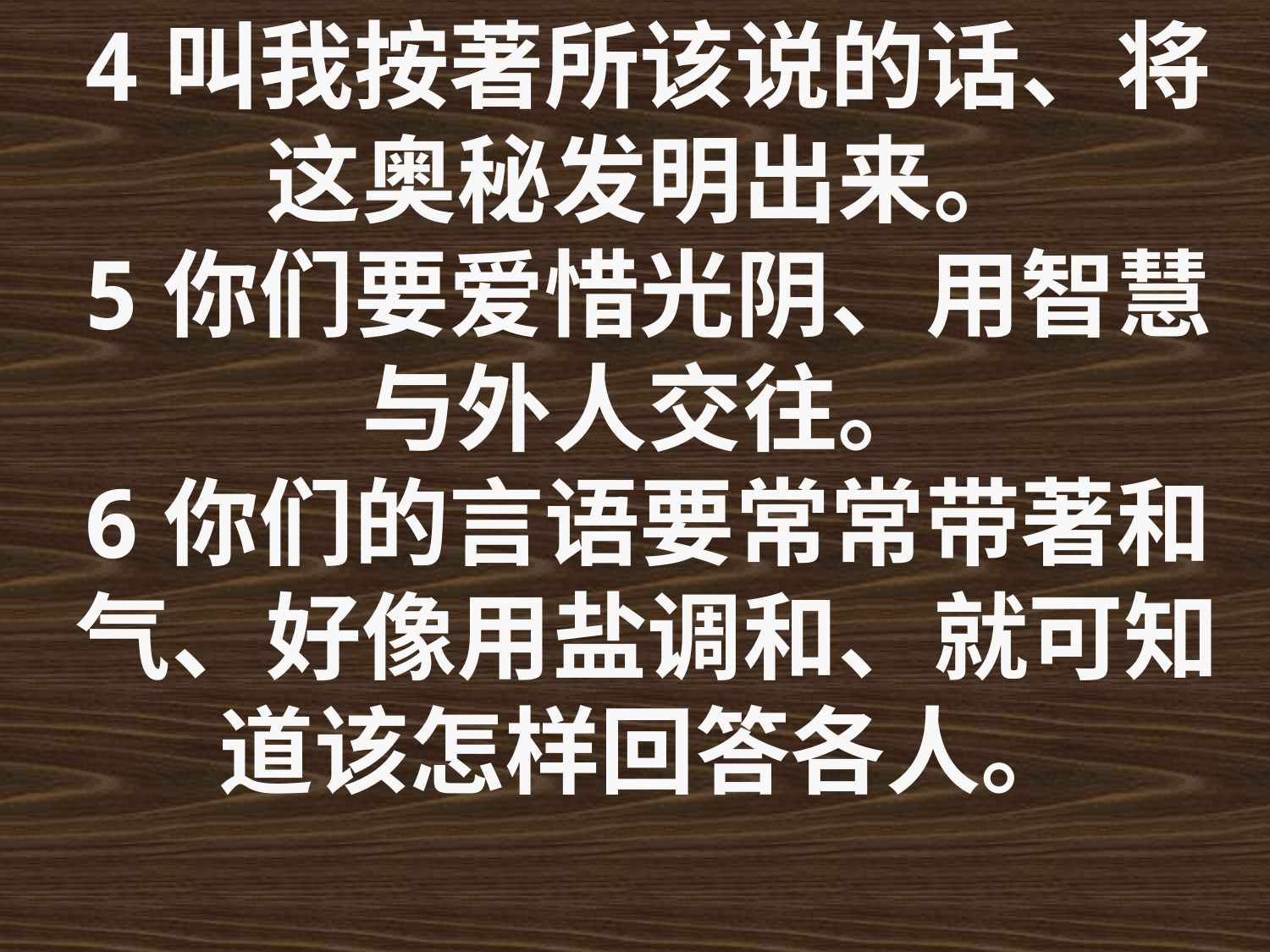

4叫我按著所该说的话、将这奥秘发明出来。
5你们要爱惜光阴、用智慧与外人交往。
6你们的言语要常常带著和气、好像用盐调和、就可知道该怎样回答各人。